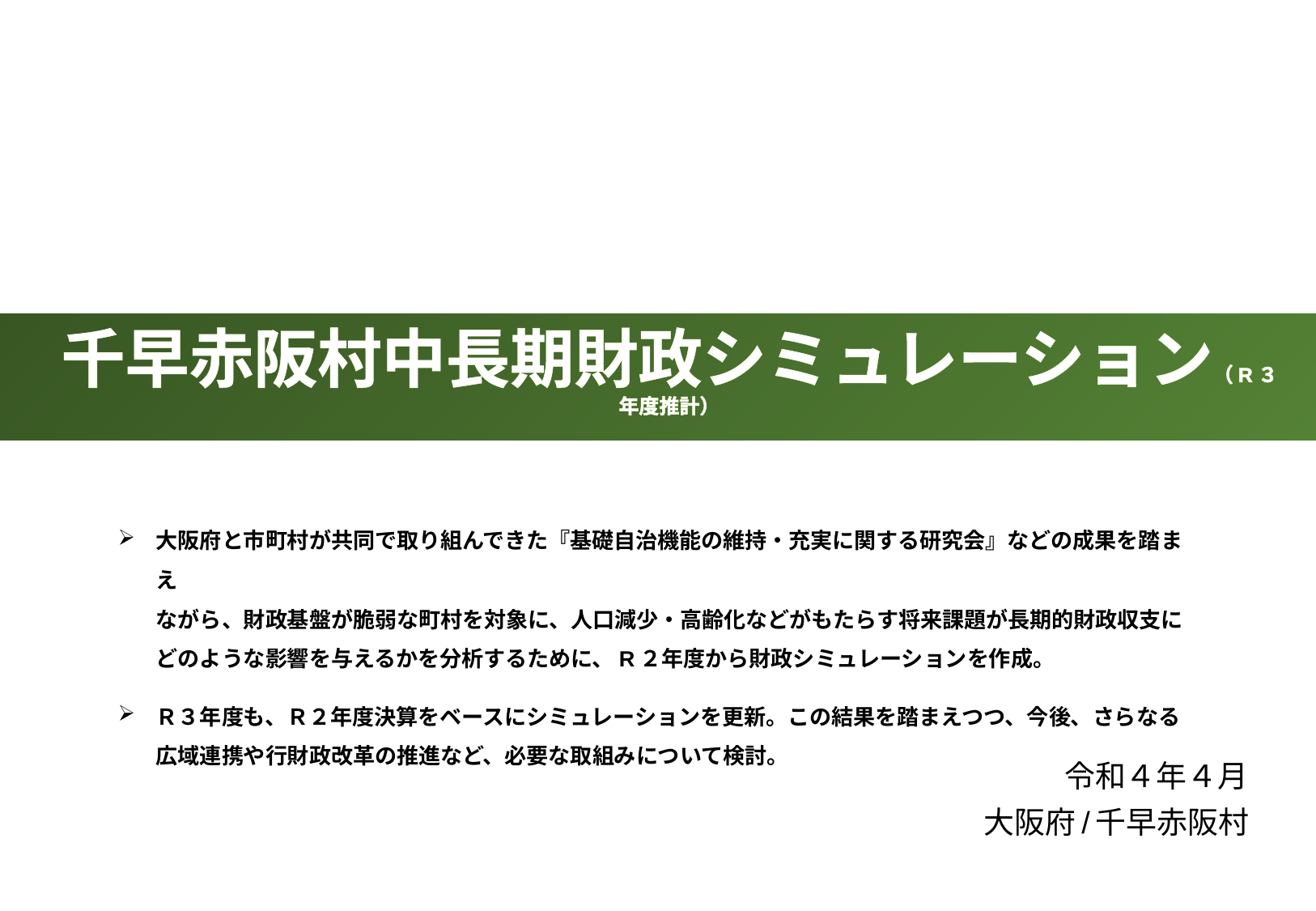

# 千早赤阪村中長期財政シミュレーション（R３年度推計）
大阪府と市町村が共同で取り組んできた『基礎自治機能の維持・充実に関する研究会』などの成果を踏まえ
ながら、財政基盤が脆弱な町村を対象に、人口減少・高齢化などがもたらす将来課題が長期的財政収支に
どのような影響を与えるかを分析するために、R２年度から財政シミュレーションを作成。

Ｒ３年度も、Ｒ２年度決算をベースにシミュレーションを更新。この結果を踏まえつつ、今後、さらなる広域連携や行財政改革の推進など、必要な取組みについて検討。
　　　　　　　　　　　　　　　　　　　　　　　　　 令和４年４月
大阪府/千早赤阪村